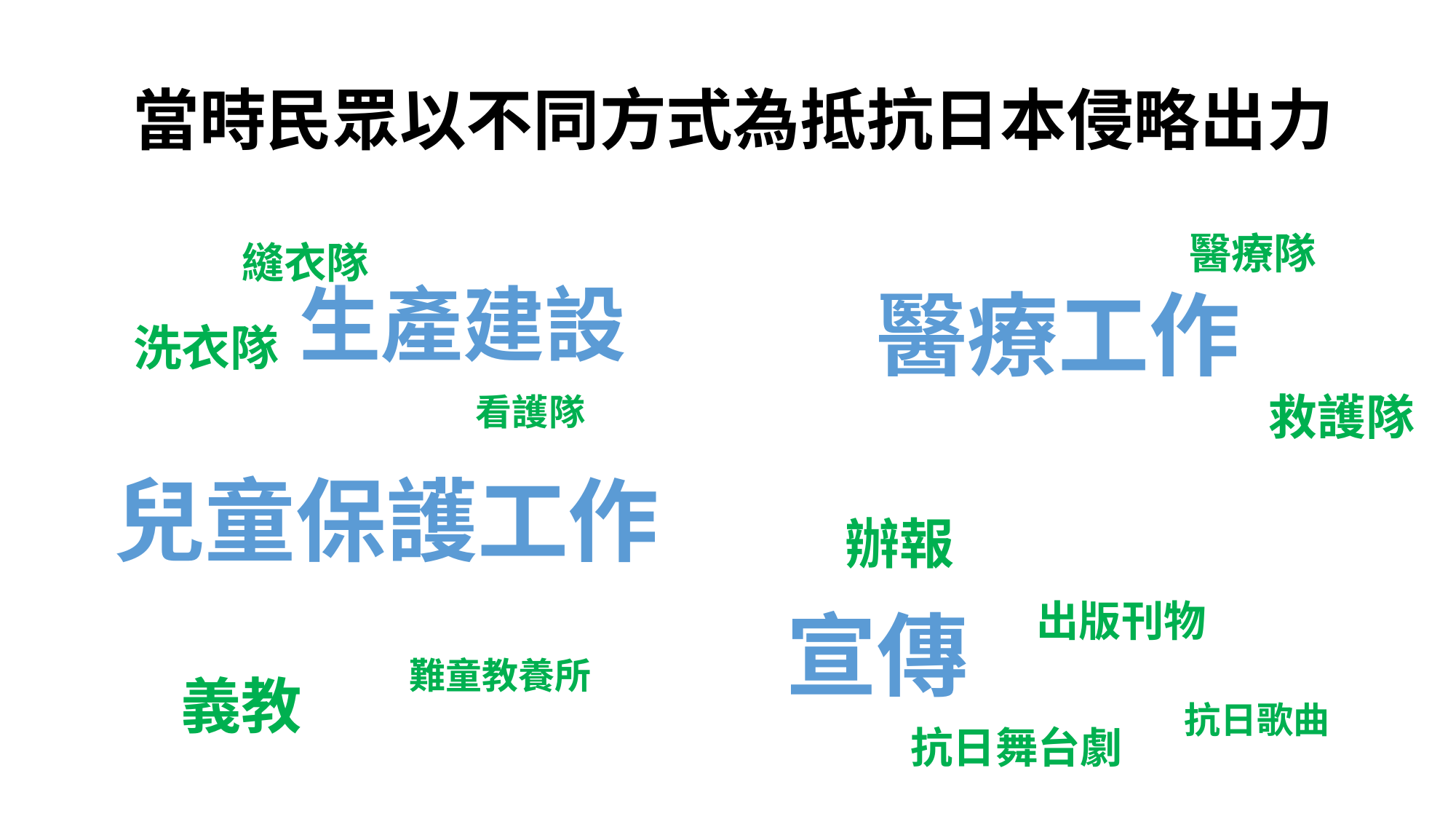

# 當時民眾以不同方式為抵抗日本侵略出力
醫療隊
縫衣隊
生產建設
醫療工作
洗衣隊
救護隊
看護隊
兒童保護工作
難童教養所
義教
辦報
出版刊物
宣傳
抗日歌曲
抗日舞台劇